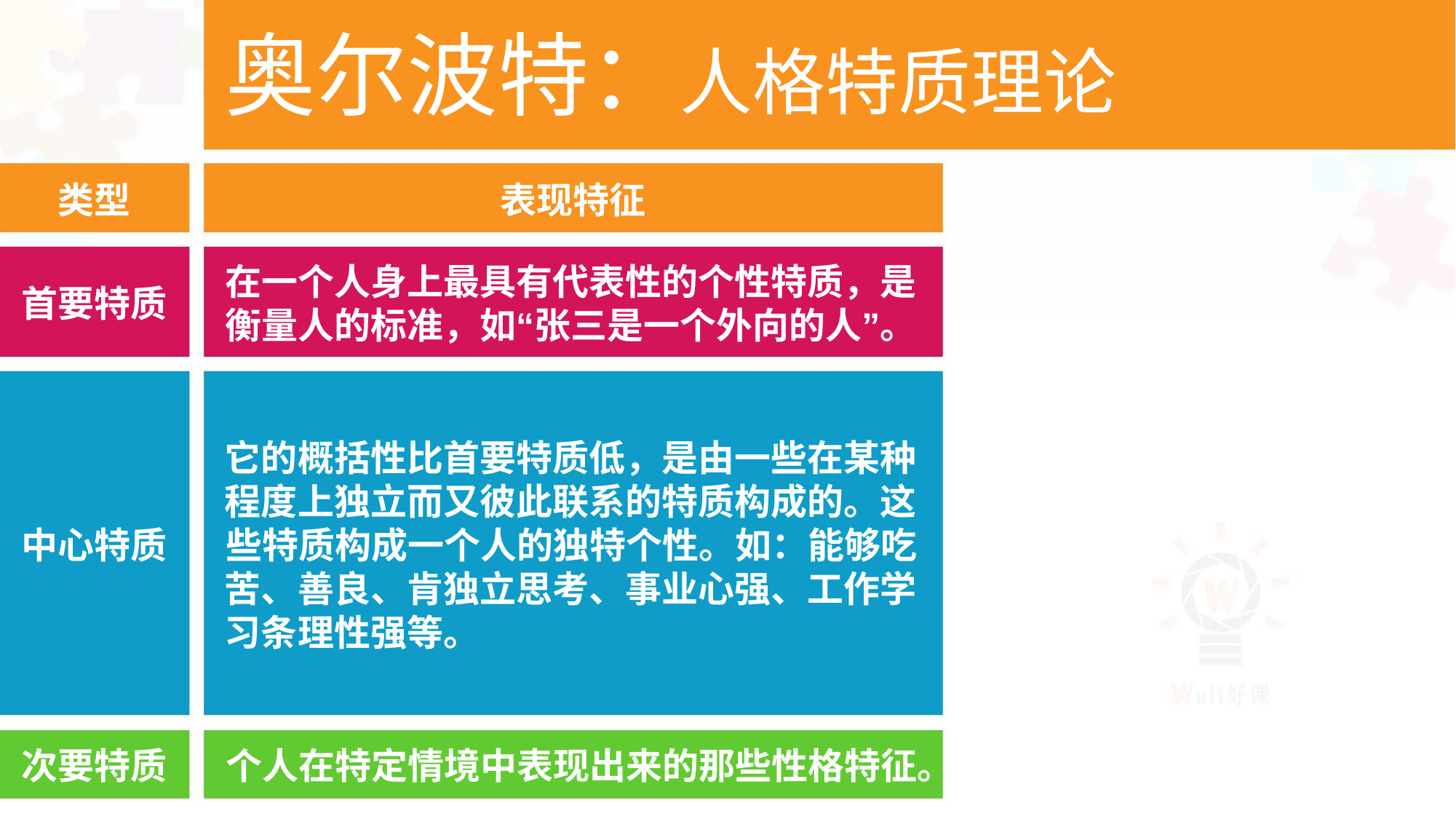

奥尔波特：人格特质理论
类型
表现特征
在一个人身上最具有代表性的个性特质，是
衡量人的标准，如“张三是一个外向的人”。
首要特质
它的概括性比首要特质低，是由一些在某种
程度上独立而又彼此联系的特质构成的。这
中心特质 些特质构成一个人的独特个性。如：能够吃
苦、善良、肯独立思考、事业心强、工作学
习条理性强等。
次要特质 个人在特定情境中表现出来的那些性格特征。